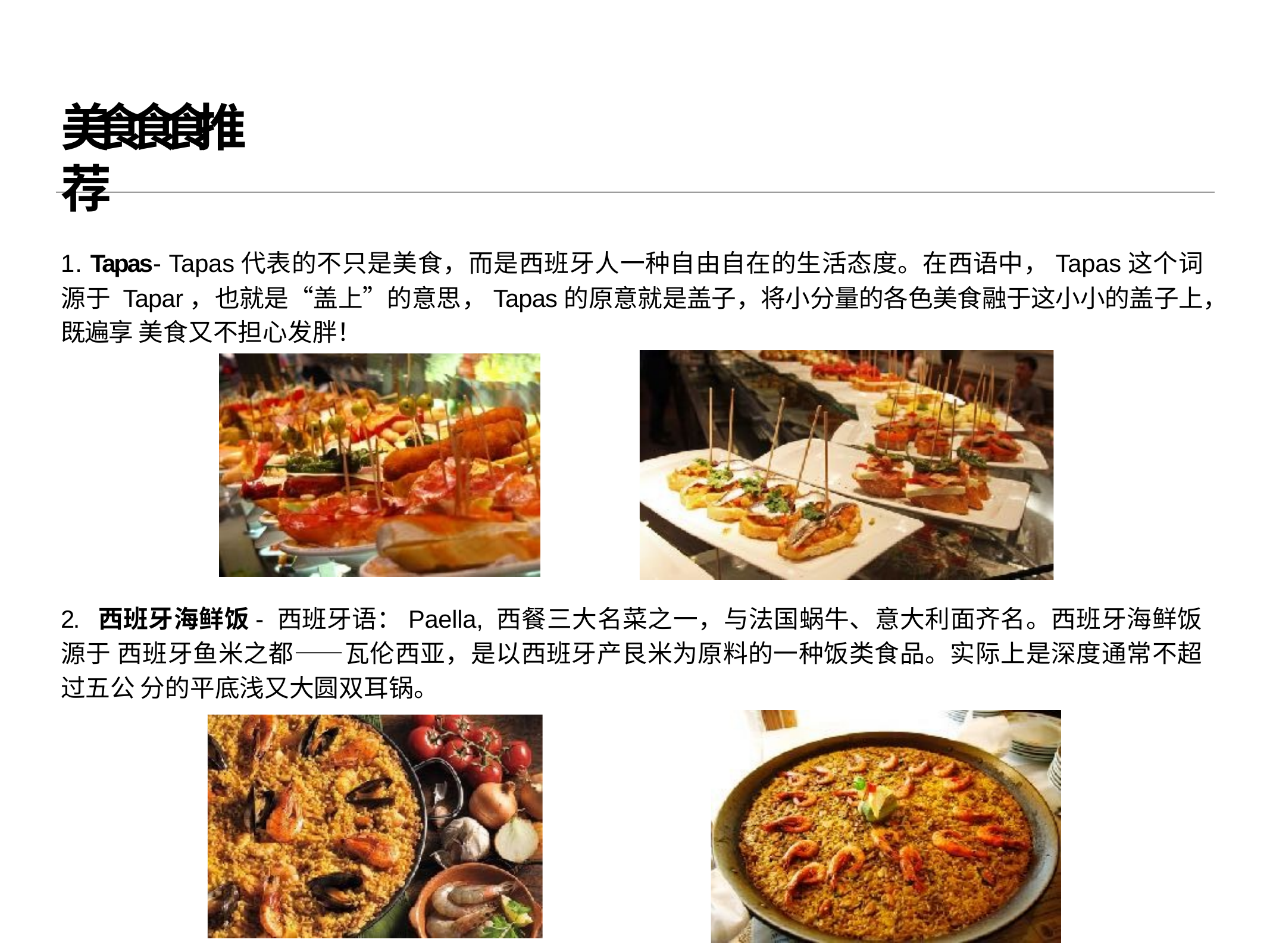

# 美⻝⾷食推荐
1. Tapas- Tapas代表的不只是美⾷，⽽是西班⽛⼈⼀种⾃由⾃在的⽣活态度。在西语中，Tapas这个词源于 Tapar，也就是“盖上”的意思，Tapas的原意就是盖⼦，将⼩分量的各⾊美⾷融于这⼩⼩的盖⼦上，既遍享 美⾷又不担⼼发胖！

2. 西班⽛海鲜饭- 西班⽛语：Paella, 西餐三⼤名菜之⼀，与法国蜗⽜、意⼤利⾯齐名。西班⽛海鲜饭源于 西班⽛鱼⽶之都——⽡伦西亚，是以西班⽛产⾉⽶为原料的⼀种饭类⾷品。实际上是深度通常不超过五公 分的平底浅⼜⼤圆双⽿锅。